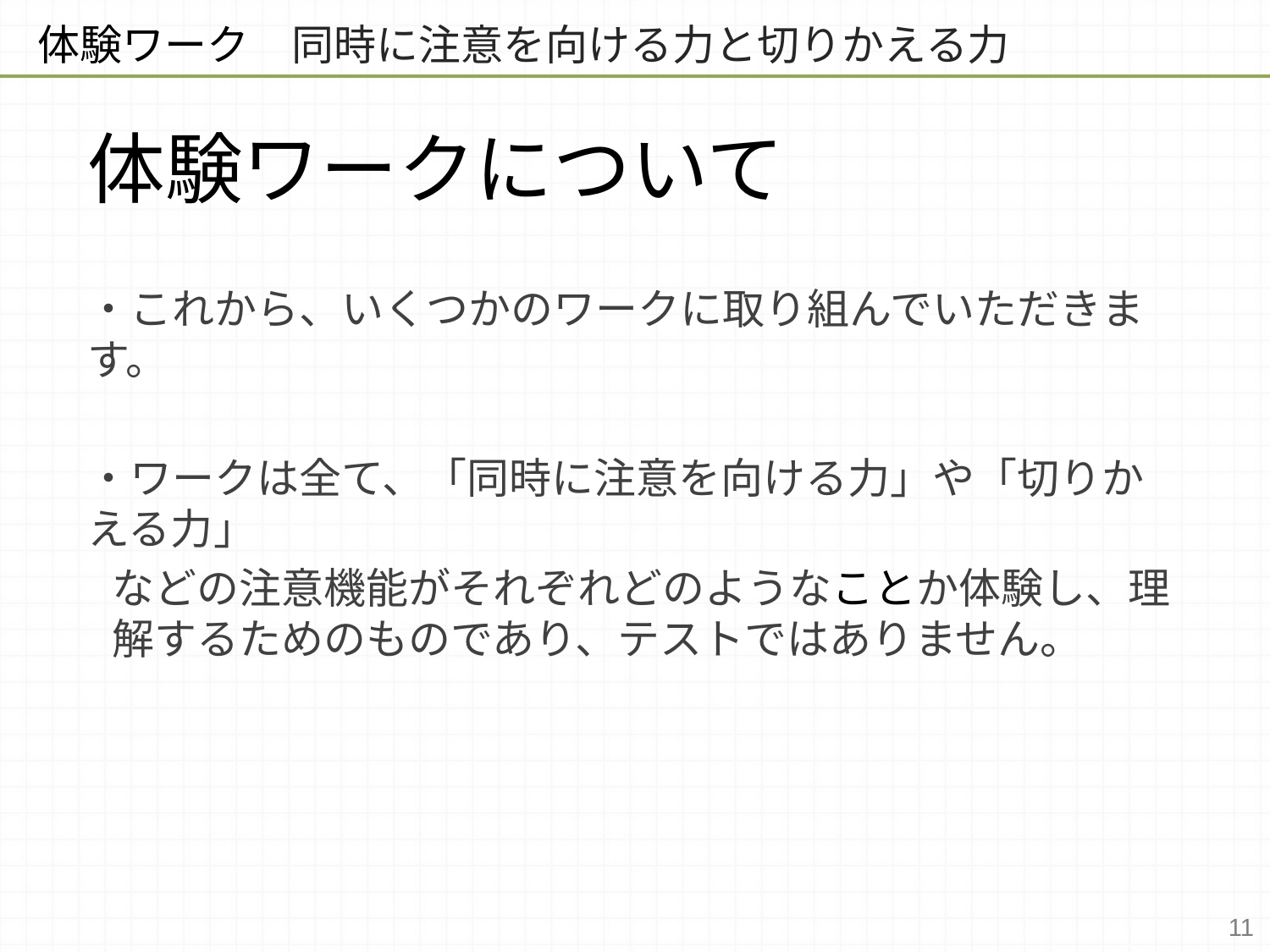

体験ワーク　同時に注意を向ける力と切りかえる力
# 体験ワークについて

・これから、いくつかのワークに取り組んでいただきます。

・ワークは全て、「同時に注意を向ける力」や「切りかえる力」
などの注意機能がそれぞれどのようなことか体験し、理解するためのものであり、テストではありません。

11